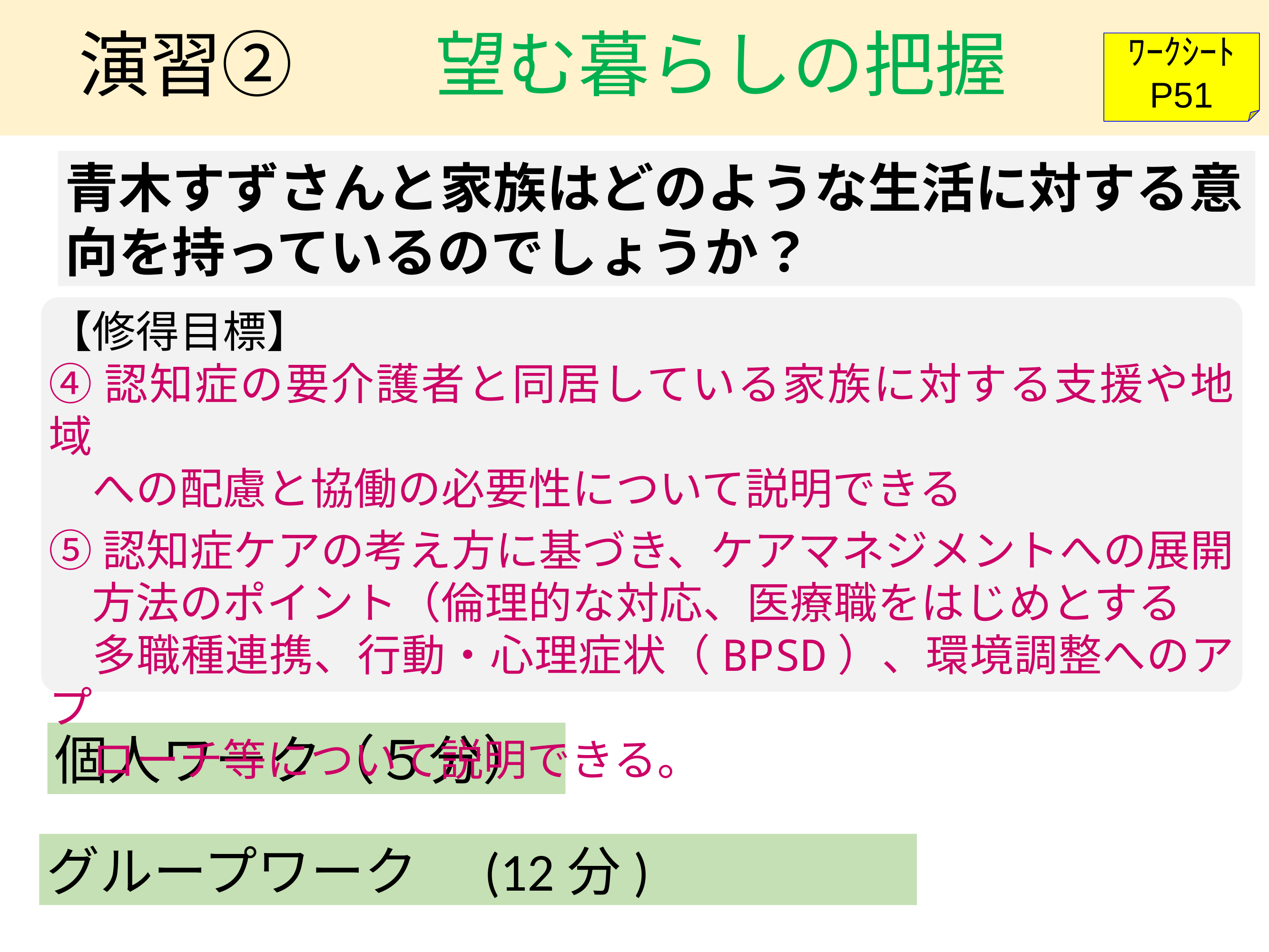

# 演習②　　望む暮らしの把握
ﾜｰｸｼｰﾄ
P51
青木すずさんと家族はどのような生活に対する意向を持っているのでしょうか？
【修得目標】
④認知症の要介護者と同居している家族に対する支援や地域
　への配慮と協働の必要性について説明できる

⑤認知症ケアの考え方に基づき、ケアマネジメントへの展開
　方法のポイント（倫理的な対応、医療職をはじめとする
　多職種連携、行動・心理症状（BPSD）、環境調整へのアプ
　ローチ等について説明できる。

個人ワーク（５分）
グループワーク　(12分)